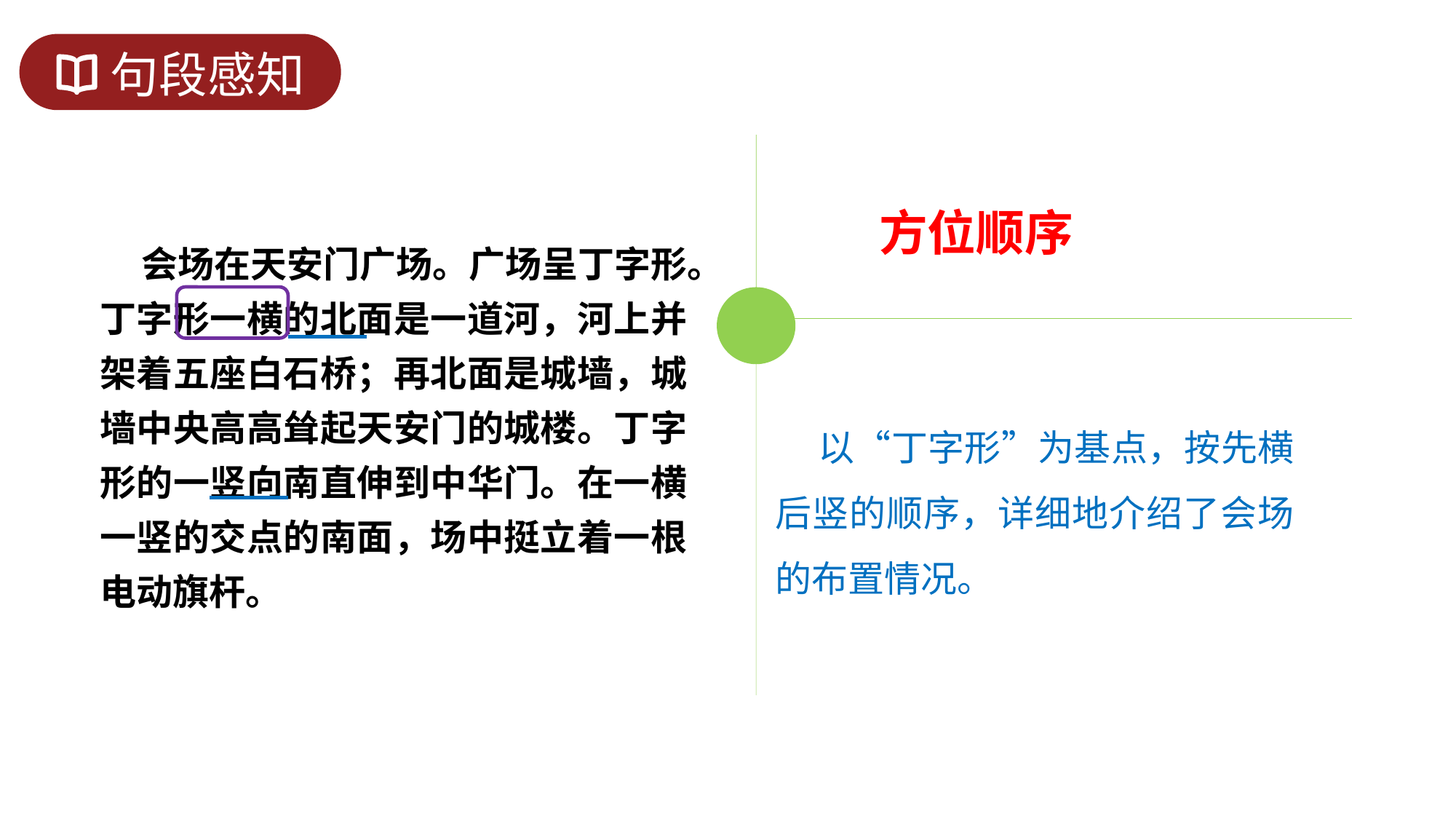

句段感知

   方位顺序
    会场在天安门广场。广场呈丁字形。丁字形一横的北面是一道河，河上并架着五座白石桥；再北面是城墙，城墙中央高高耸起天安门的城楼。丁字形的一竖向南直伸到中华门。在一横一竖的交点的南面，场中挺立着一根电动旗杆。

    以“丁字形”为基点，按先横后竖的顺序，详细地介绍了会场的布置情况。